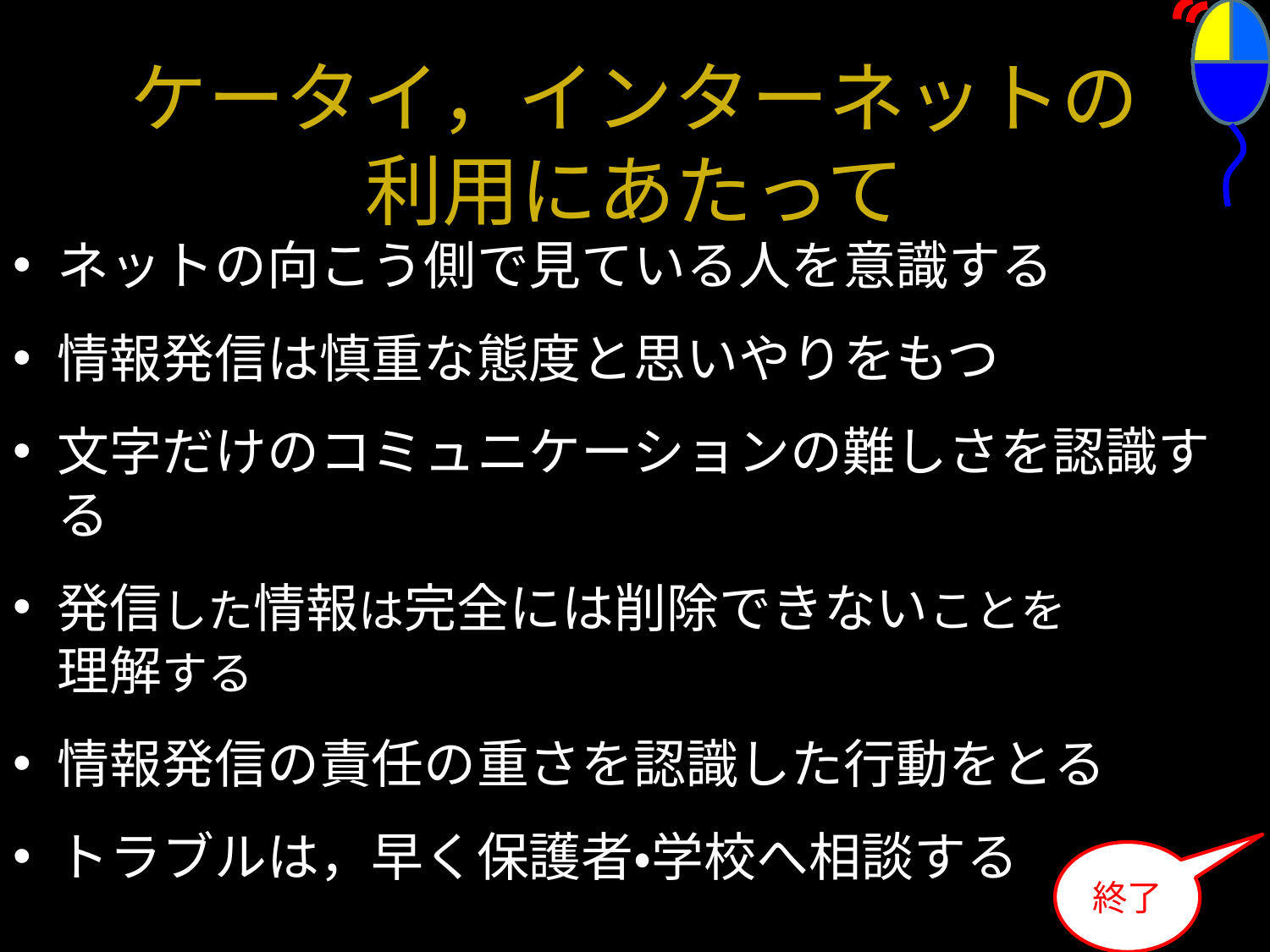

# ケータイ，インターネットの 利用にあたって
ネットの向こう側で見ている人を意識する
情報発信は慎重な態度と思いやりをもつ
文字だけのコミュニケーションの難しさを認識する
発信した情報は完全には削除できないことを
理解する
情報発信の責任の重さを認識した行動をとる
トラブルは，早く保護者・学校へ相談する
終了